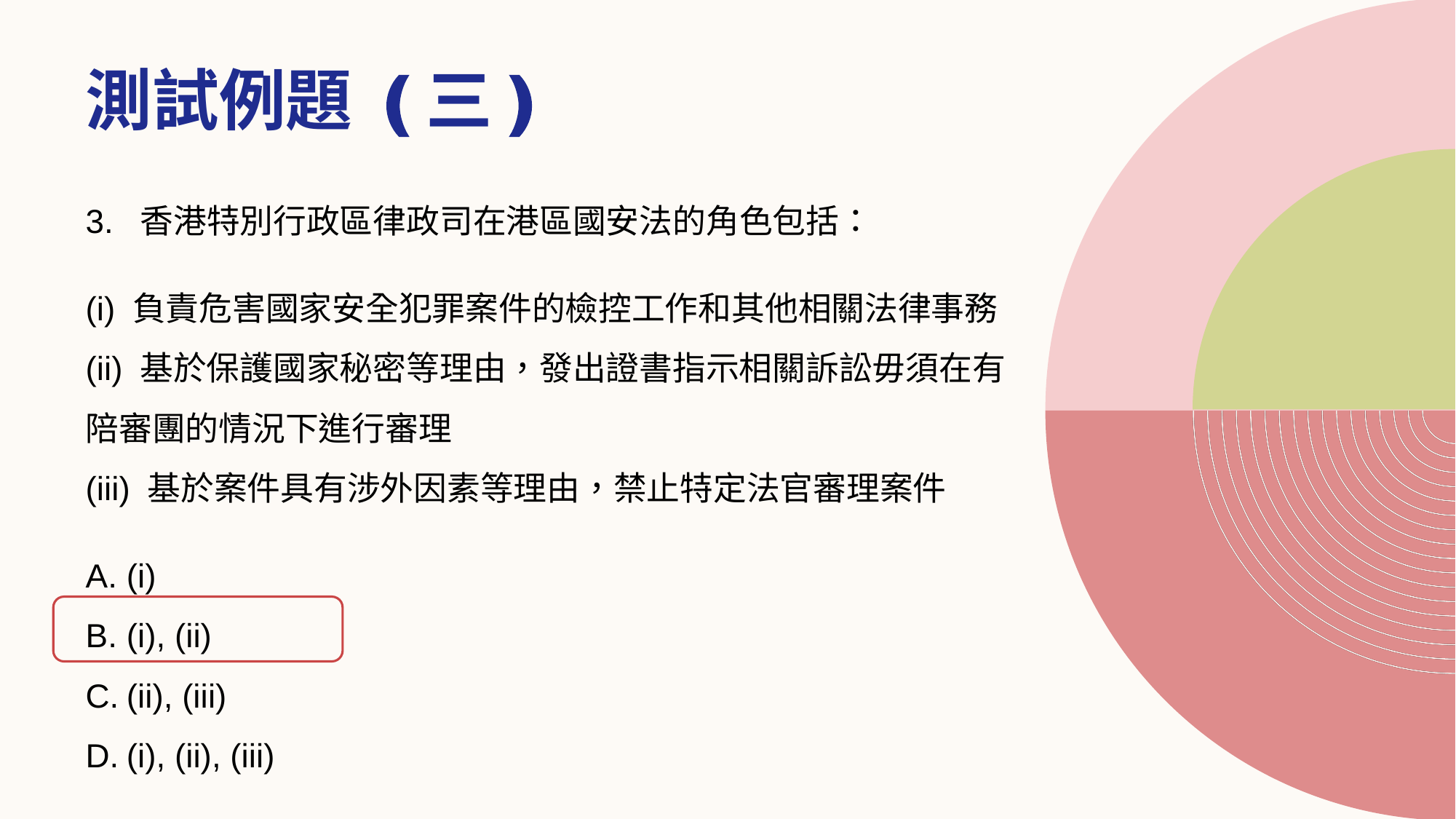

測試例題 (三)
香港特別行政區律政司在港區國安法的角色包括：

(i) 負責危害國家安全犯罪案件的檢控工作和其他相關法律事務
(ii) 基於保護國家秘密等理由，發出證書指示相關訴訟毋須在有陪審團的情況下進行審理
(iii) 基於案件具有涉外因素等理由，禁止特定法官審理案件

(i)
(i), (ii)
(ii), (iii)
(i), (ii), (iii)